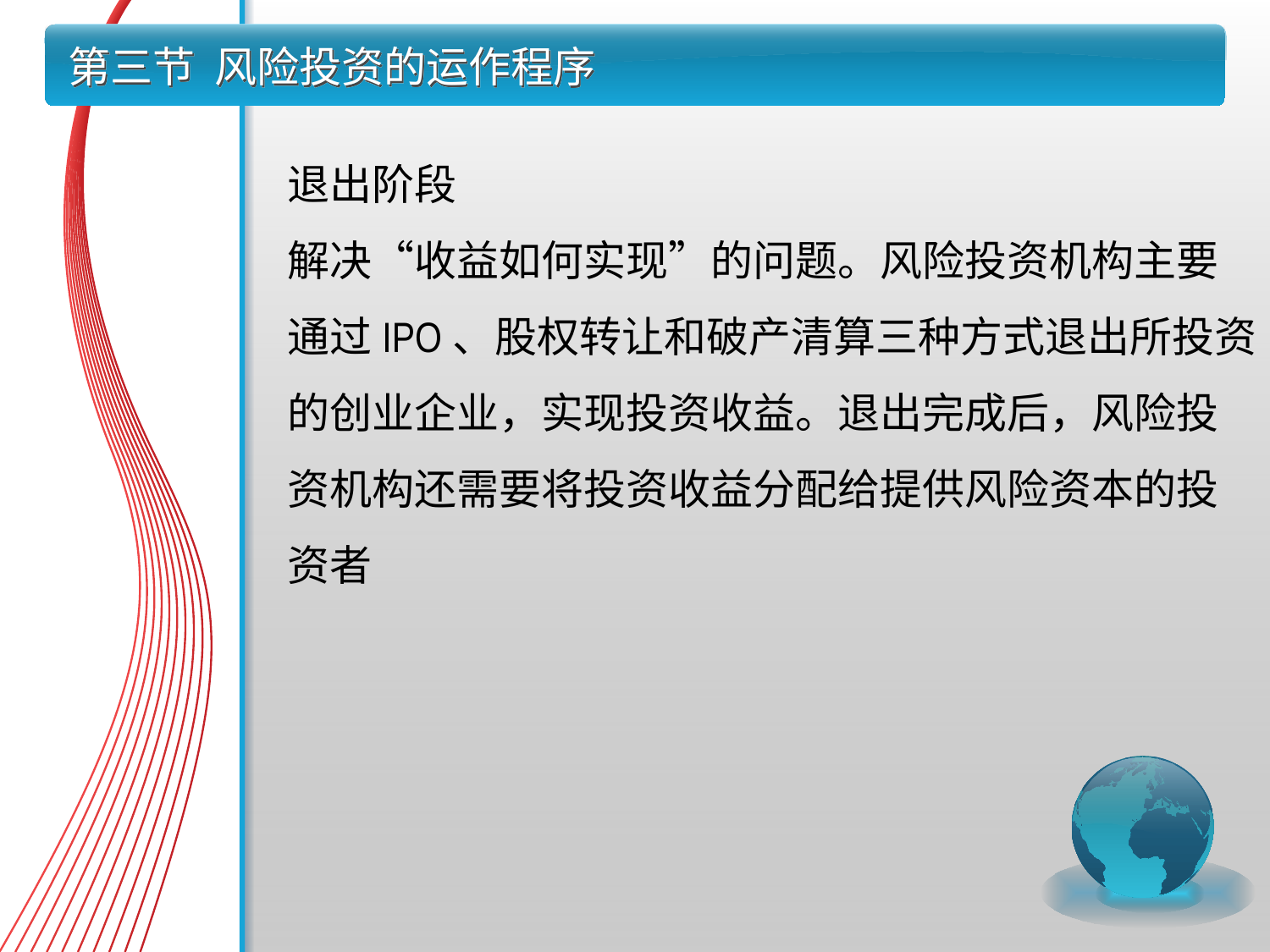

# 第三节  风险投资的运作程序
退出阶段
解决“收益如何实现”的问题。风险投资机构主要通过IPO、股权转让和破产清算三种方式退出所投资的创业企业，实现投资收益。退出完成后，风险投资机构还需要将投资收益分配给提供风险资本的投资者